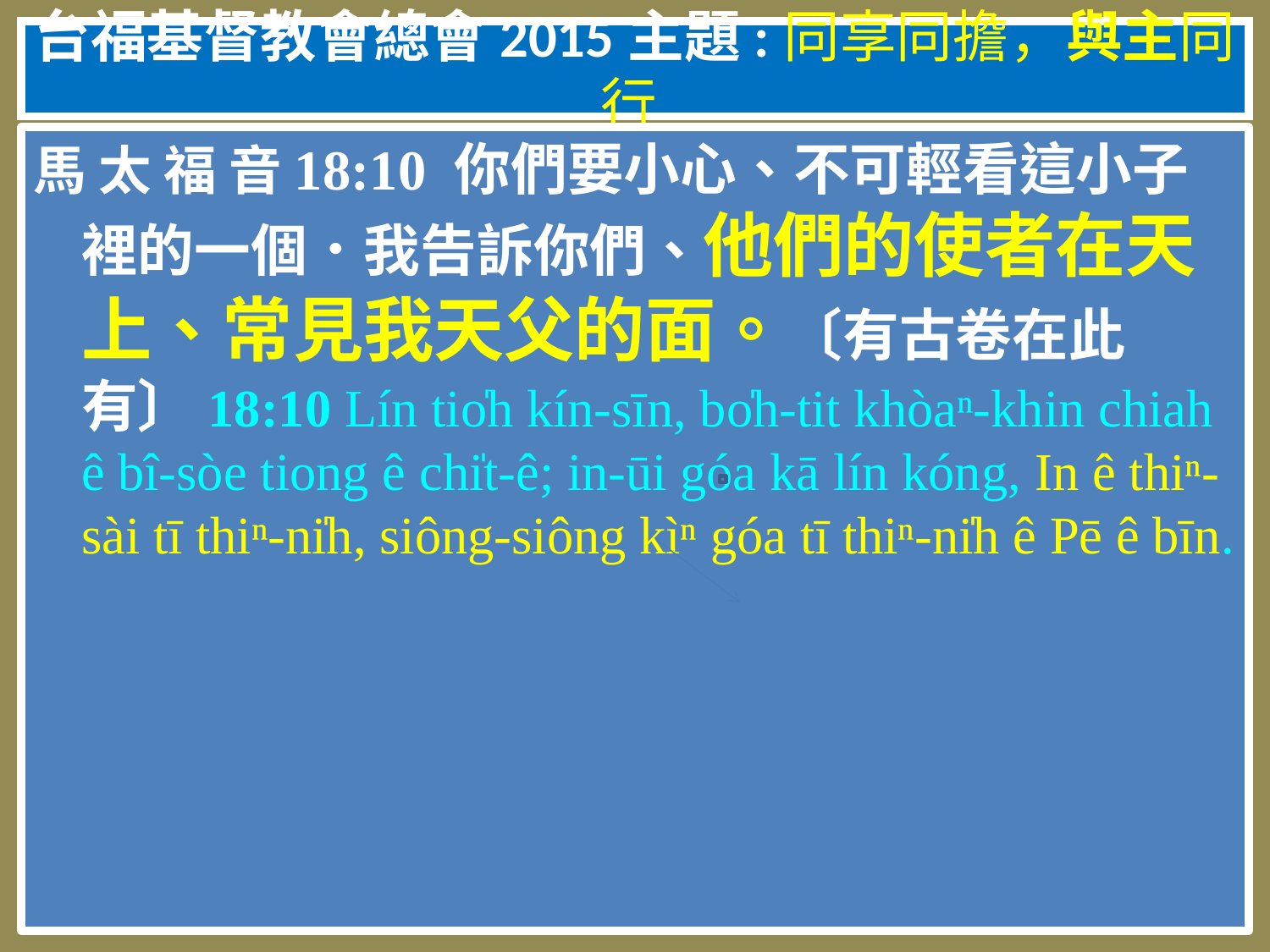

# 台福基督教會總會2015主題:同享同擔，與主同行
馬 太 福 音18:10 你們要小心、不可輕看這小子裡的一個．我告訴你們、他們的使者在天上、常見我天父的面。〔有古卷在此有〕18:10 Lín tio̍h kín-sīn, bo̍h-tit khòaⁿ-khin chiah ê bî-sòe tiong ê chi̍t-ê; in-ūi góa kā lín kóng, In ê thiⁿ-sài tī thiⁿ-ni̍h, siông-siông kìⁿ góa tī thiⁿ-ni̍h ê Pē ê bīn.